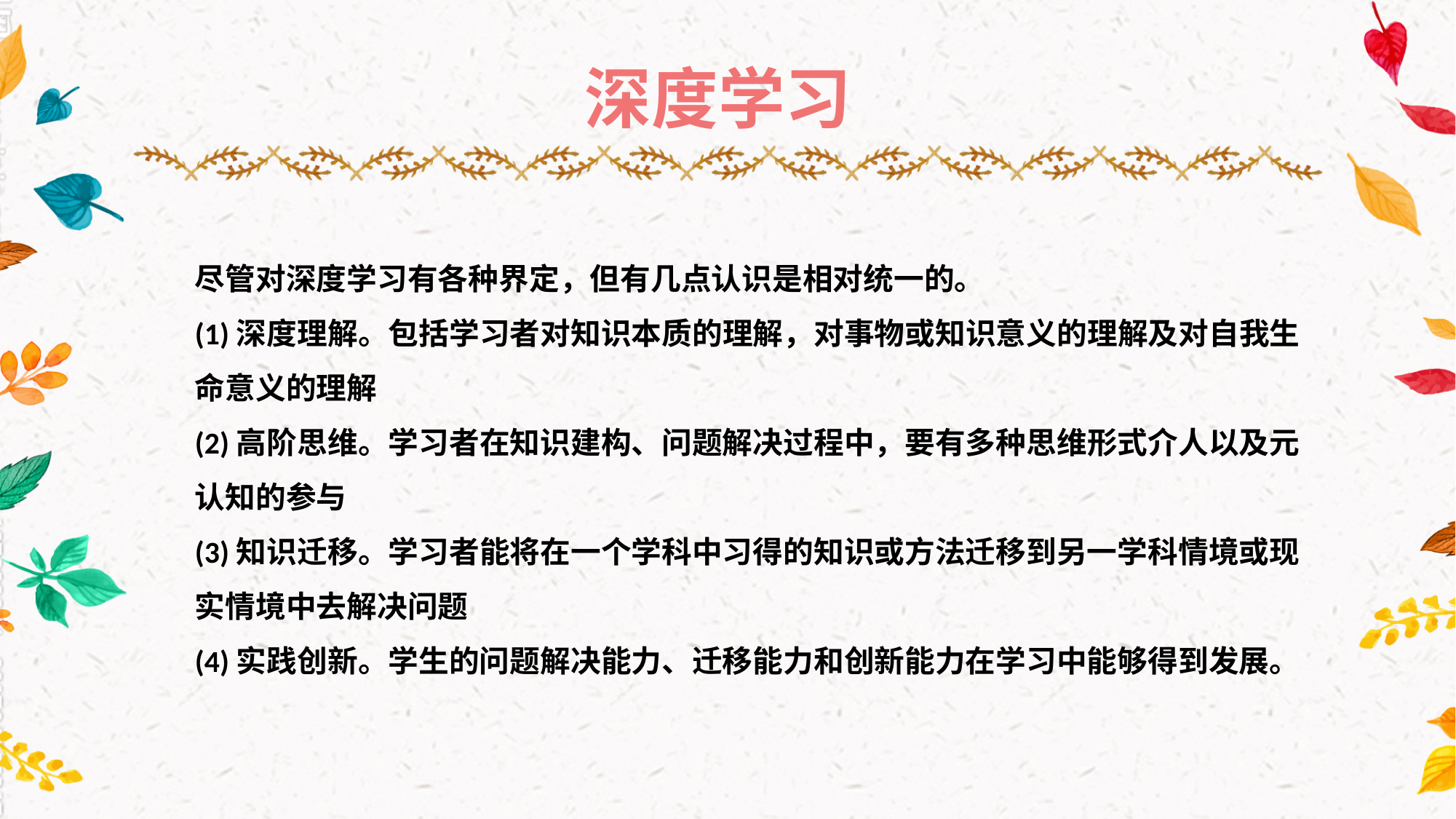

深度学习
尽管对深度学习有各种界定，但有几点认识是相对统一的。
(1)深度理解。包括学习者对知识本质的理解，对事物或知识意义的理解及对自我生命意义的理解
(2)高阶思维。学习者在知识建构、问题解决过程中，要有多种思维形式介人以及元认知的参与
(3)知识迁移。学习者能将在一个学科中习得的知识或方法迁移到另一学科情境或现实情境中去解决问题
(4)实践创新。学生的问题解决能力、迁移能力和创新能力在学习中能够得到发展。